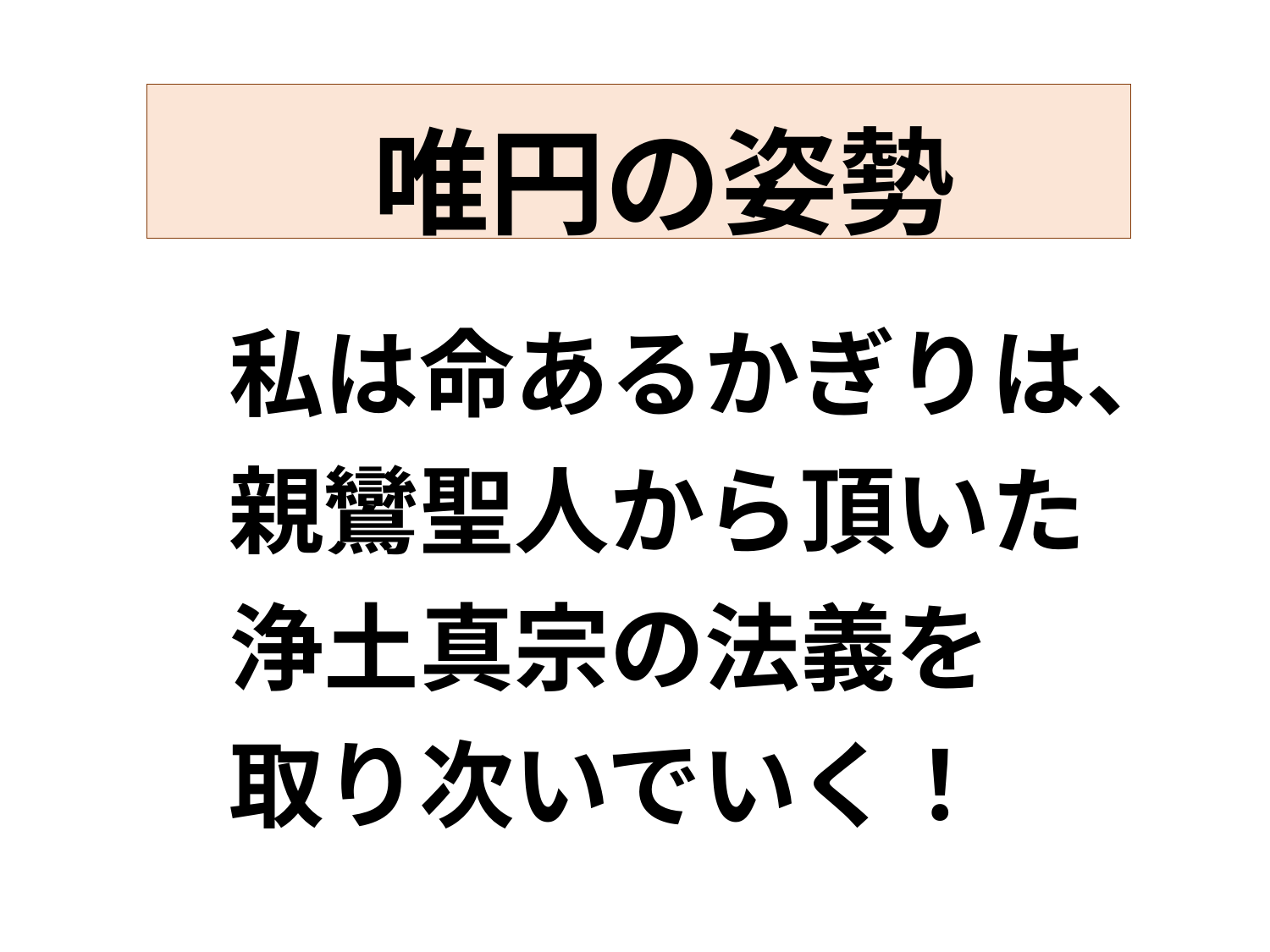

唯円の姿勢
私は命あるかぎりは、
親鸞聖人から頂いた
浄土真宗の法義を
取り次いでいく！？